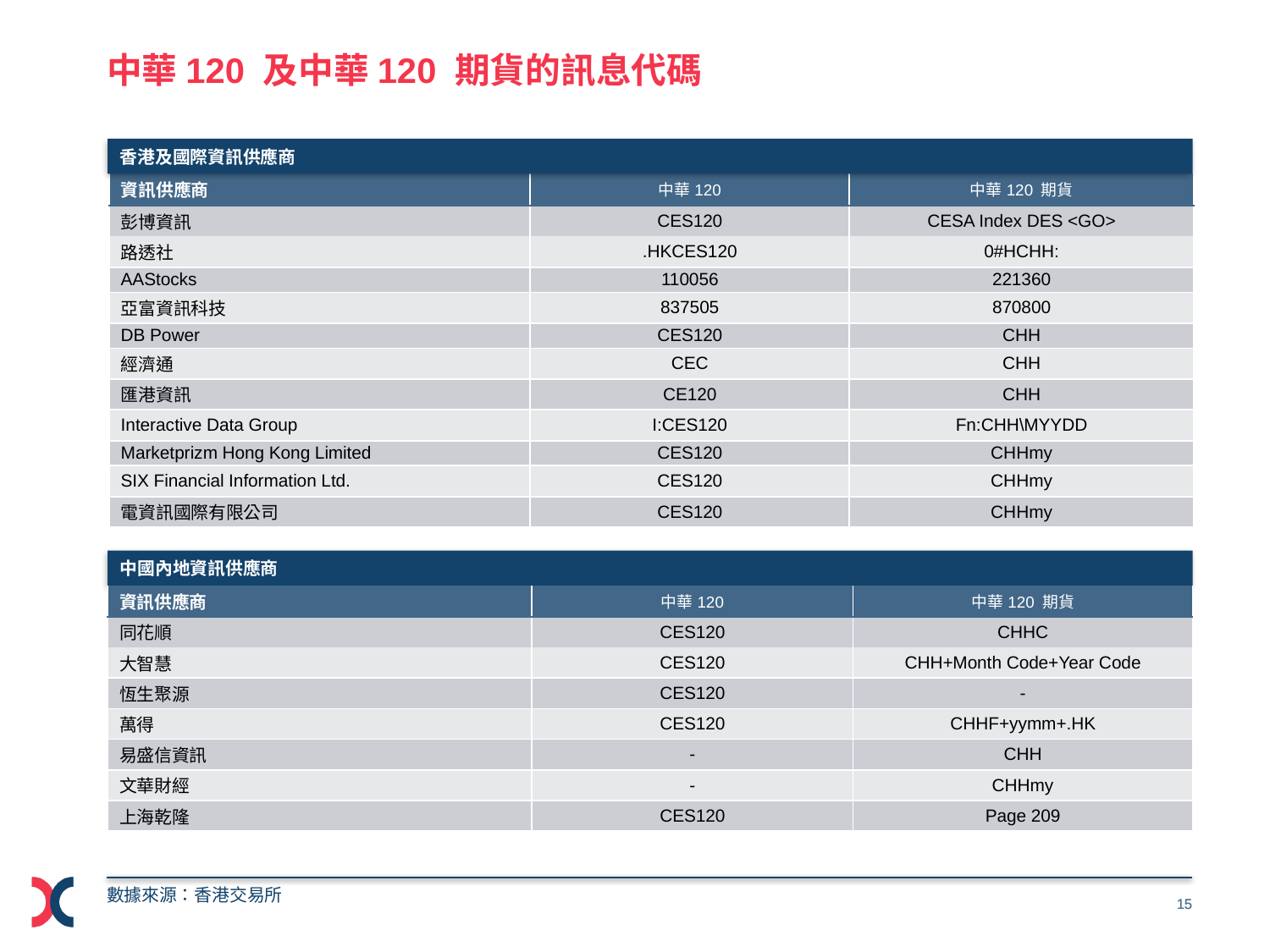

# 中華120 及中華120 期貨的訊息代碼
香港及國際資訊供應商
| 資訊供應商 | 中華120 | 中華120 期貨 |
| --- | --- | --- |
| 彭博資訊 | CES120 | CESA Index DES <GO> |
| 路透社 | .HKCES120 | 0#HCHH: |
| AAStocks | 110056 | 221360 |
| 亞富資訊科技 | 837505 | 870800 |
| DB Power | CES120 | CHH |
| 經濟通 | CEC | CHH |
| 匯港資訊 | CE120 | CHH |
| Interactive Data Group | I:CES120 | Fn:CHH\MYYDD |
| Marketprizm Hong Kong Limited | CES120 | CHHmy |
| SIX Financial Information Ltd. | CES120 | CHHmy |
| 電資訊國際有限公司 | CES120 | CHHmy |
中國內地資訊供應商
| 資訊供應商 | 中華120 | 中華120 期貨 |
| --- | --- | --- |
| 同花順 | CES120 | CHHC |
| 大智慧 | CES120 | CHH+Month Code+Year Code |
| 恆生聚源 | CES120 | - |
| 萬得 | CES120 | CHHF+yymm+.HK |
| 易盛信資訊 | - | CHH |
| 文華財經 | - | CHHmy |
| 上海乾隆 | CES120 | Page 209 |
數據來源：香港交易所